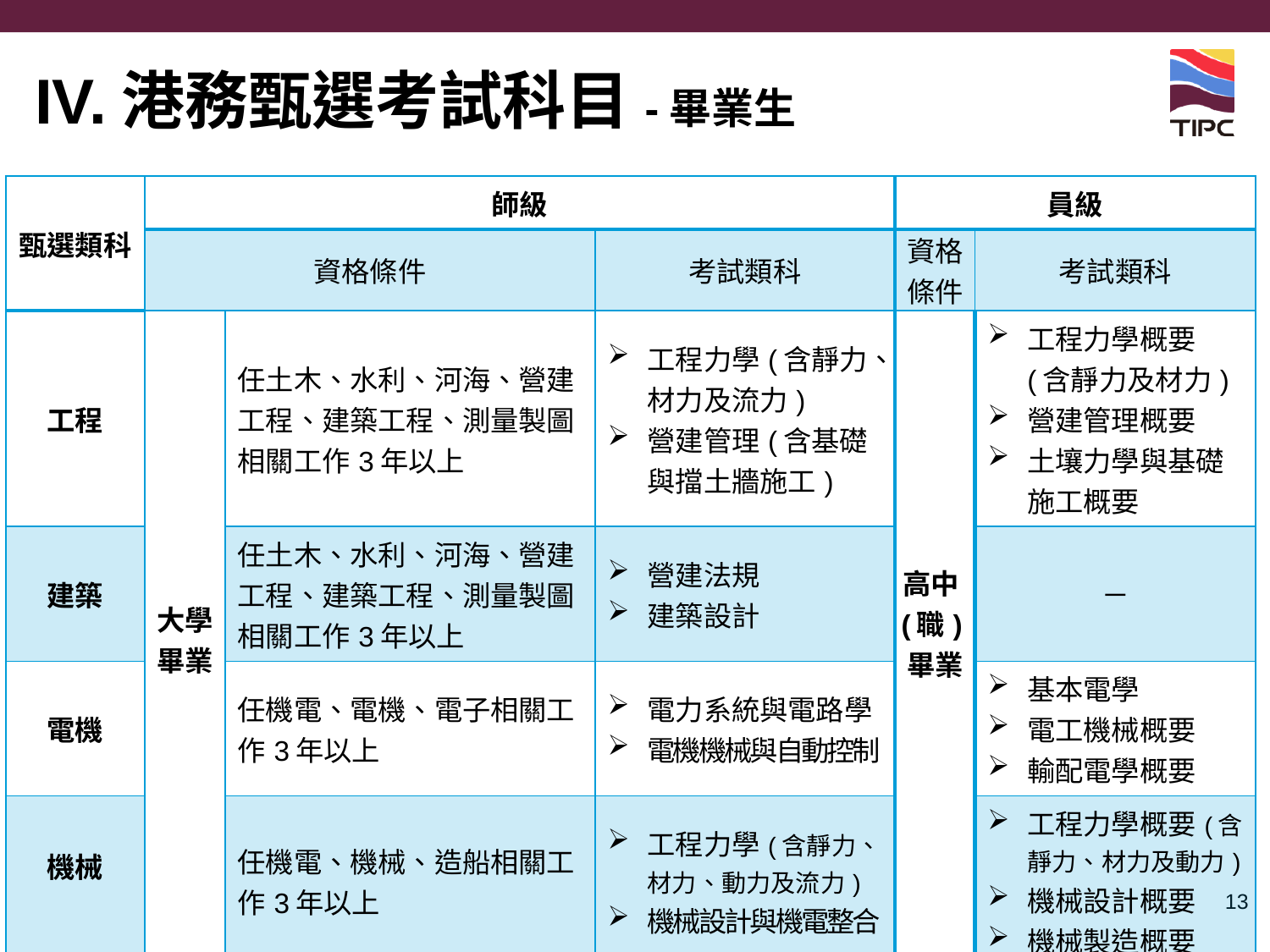

# IV.港務甄選考試科目-畢業生
| 甄選類科 | 師級 |  |  | 員級 |  |
| --- | --- | --- | --- | --- | --- |
|  | 資格條件 |  | 考試類科 | 資格條件 | 考試類科 |
| 工程 | 大學畢業 | 任土木、水利、河海、營建工程、建築工程、測量製圖相關工作3年以上 | 工程力學(含靜力、材力及流力) 營建管理(含基礎與擋土牆施工) | 高中(職)畢業 | 工程力學概要(含靜力及材力) 營建管理概要 土壤力學與基礎施工概要 |
| 建築 |  | 任土木、水利、河海、營建工程、建築工程、測量製圖相關工作3年以上 | 營建法規 建築設計 |  | ─ |
| 電機 |  | 任機電、電機、電子相關工作3年以上 | 電力系統與電路學 電機機械與自動控制 |  | 基本電學 電工機械概要 輸配電學概要 |
| 機械 |  | 任機電、機械、造船相關工作3年以上 | 工程力學(含靜力、材力、動力及流力) 機械設計與機電整合 |  | 工程力學概要(含靜力、材力及動力) 機械設計概要 機械製造概要 |
13